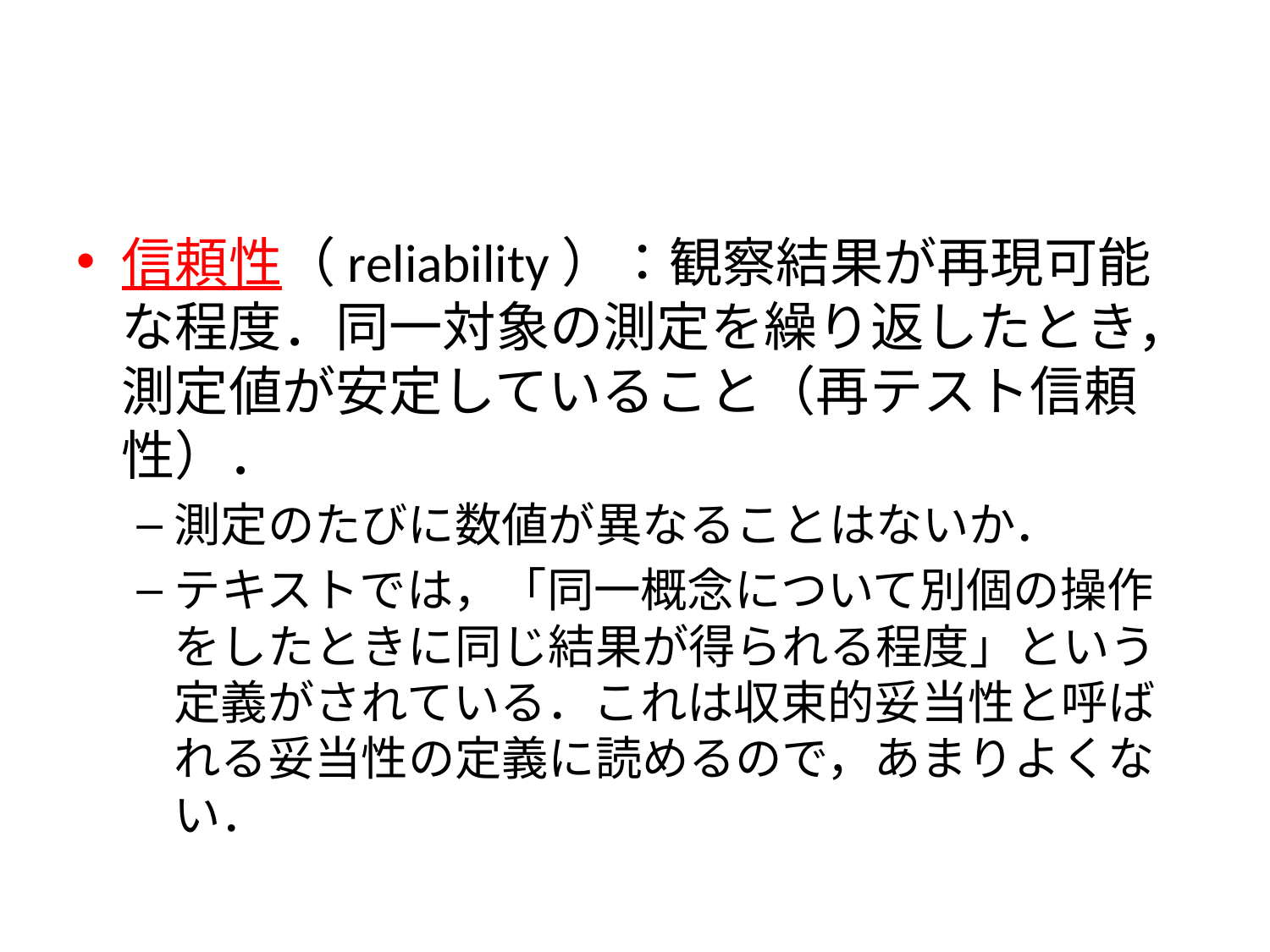

#
信頼性（reliability）：観察結果が再現可能な程度．同一対象の測定を繰り返したとき，測定値が安定していること（再テスト信頼性）．
測定のたびに数値が異なることはないか．
テキストでは，「同一概念について別個の操作をしたときに同じ結果が得られる程度」という定義がされている．これは収束的妥当性と呼ばれる妥当性の定義に読めるので，あまりよくない．